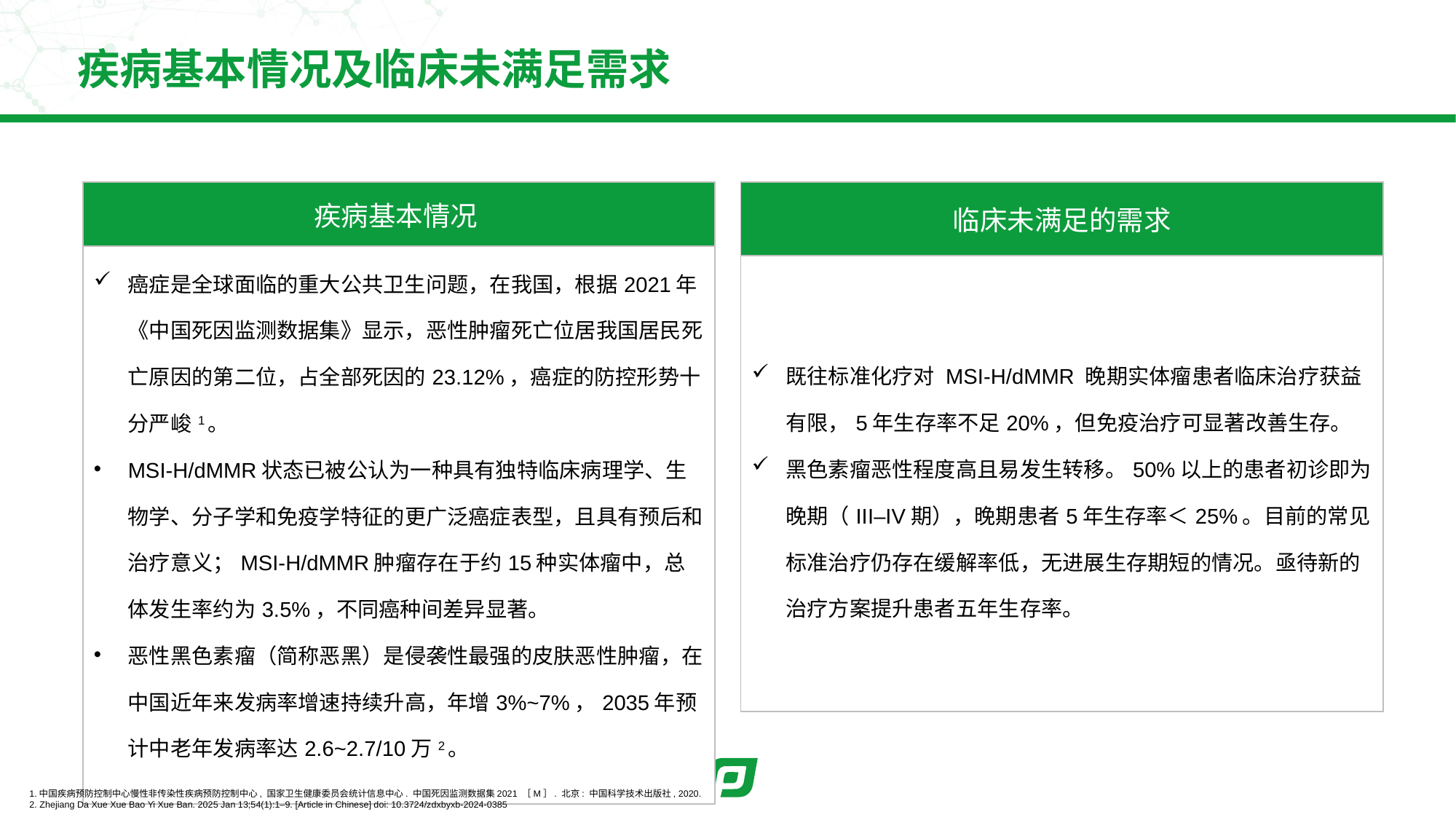

# 疾病基本情况及临床未满足需求
| 疾病基本情况 |
| --- |
| 癌症是全球面临的重大公共卫生问题，在我国，根据2021年《中国死因监测数据集》显示，恶性肿瘤死亡位居我国居民死亡原因的第二位，占全部死因的23.12%，癌症的防控形势十分严峻1。 MSI-H/dMMR状态已被公认为一种具有独特临床病理学、生物学、分子学和免疫学特征的更广泛癌症表型，且具有预后和治疗意义；MSI-H/dMMR肿瘤存在于约15种实体瘤中，总体发生率约为3.5%，不同癌种间差异显著。 恶性黑色素瘤（简称恶黑）是侵袭性最强的皮肤恶性肿瘤，在中国近年来发病率增速持续升高，年增3%~7%，2035年预计中老年发病率达2.6~2.7/10万2。 |
| 临床未满足的需求 |
| --- |
| 既往标准化疗对 MSI-H/dMMR 晚期实体瘤患者临床治疗获益有限，5年生存率不足20%，但免疫治疗可显著改善生存。 黑色素瘤恶性程度高且易发生转移。50%以上的患者初诊即为晚期（III–IV期），晚期患者5年生存率＜25%。目前的常见标准治疗仍存在缓解率低，无进展生存期短的情况。亟待新的治疗方案提升患者五年生存率。 |
1.中国疾病预防控制中心慢性非传染性疾病预防控制中心, 国家卫生健康委员会统计信息中心. 中国死因监测数据集2021 ［M］. 北京: 中国科学技术出版社, 2020.
2. Zhejiang Da Xue Xue Bao Yi Xue Ban. 2025 Jan 13;54(1):1–9. [Article in Chinese] doi: 10.3724/zdxbyxb-2024-0385